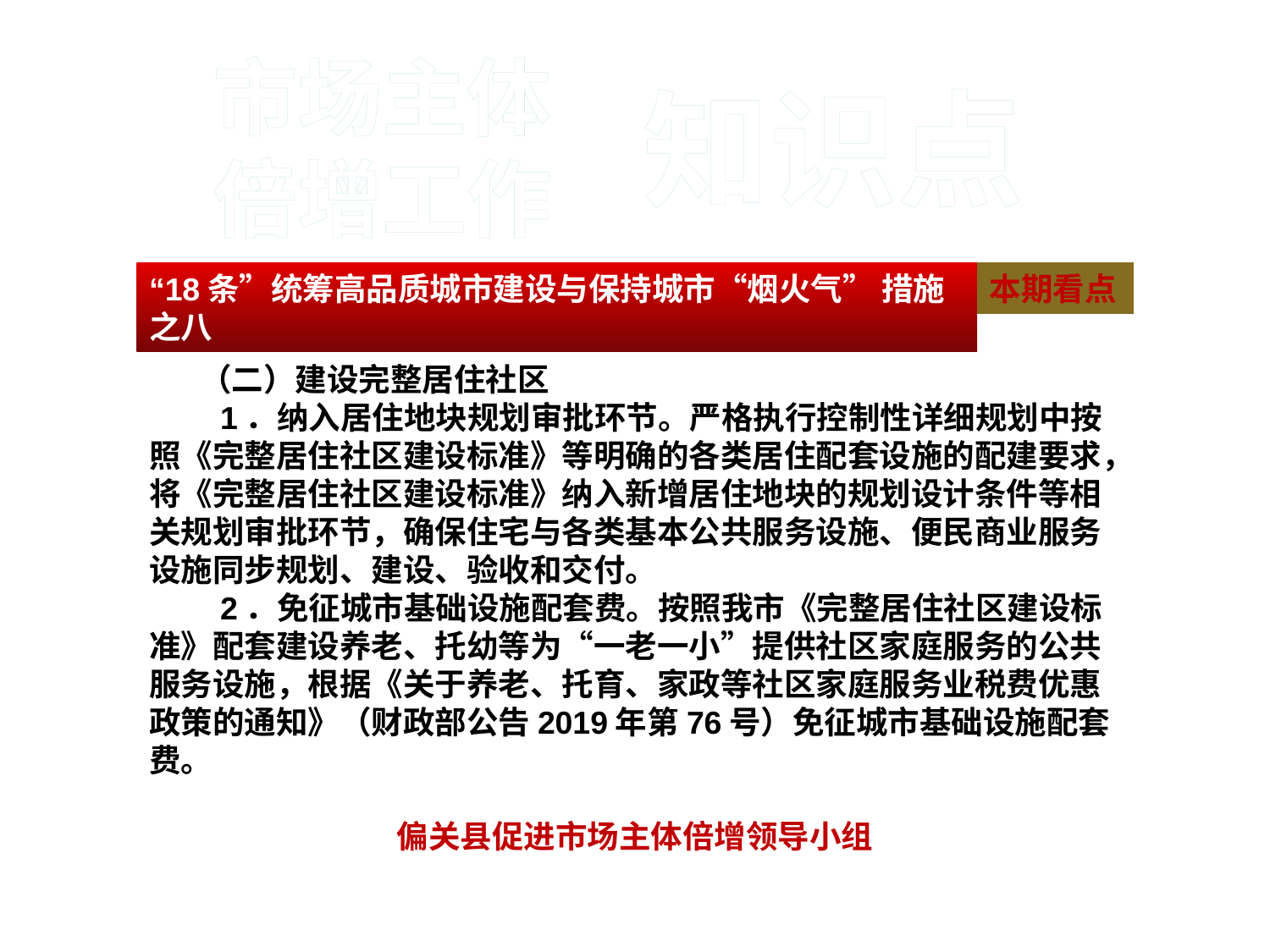

#

市场主体
倍增工作
知识点

      （二）建设完整居住社区
        1．纳入居住地块规划审批环节。严格执行控制性详细规划中按照《完整居住社区建设标准》等明确的各类居住配套设施的配建要求，将《完整居住社区建设标准》纳入新增居住地块的规划设计条件等相关规划审批环节，确保住宅与各类基本公共服务设施、便民商业服务设施同步规划、建设、验收和交付。
        2．免征城市基础设施配套费。按照我市《完整居住社区建设标准》配套建设养老、托幼等为“一老一小”提供社区家庭服务的公共服务设施，根据《关于养老、托育、家政等社区家庭服务业税费优惠政策的通知》（财政部公告2019年第76号）免征城市基础设施配套费。

偏关县促进市场主体倍增领导小组
“18条”统筹高品质城市建设与保持城市“烟火气” 措施之八
本期看点